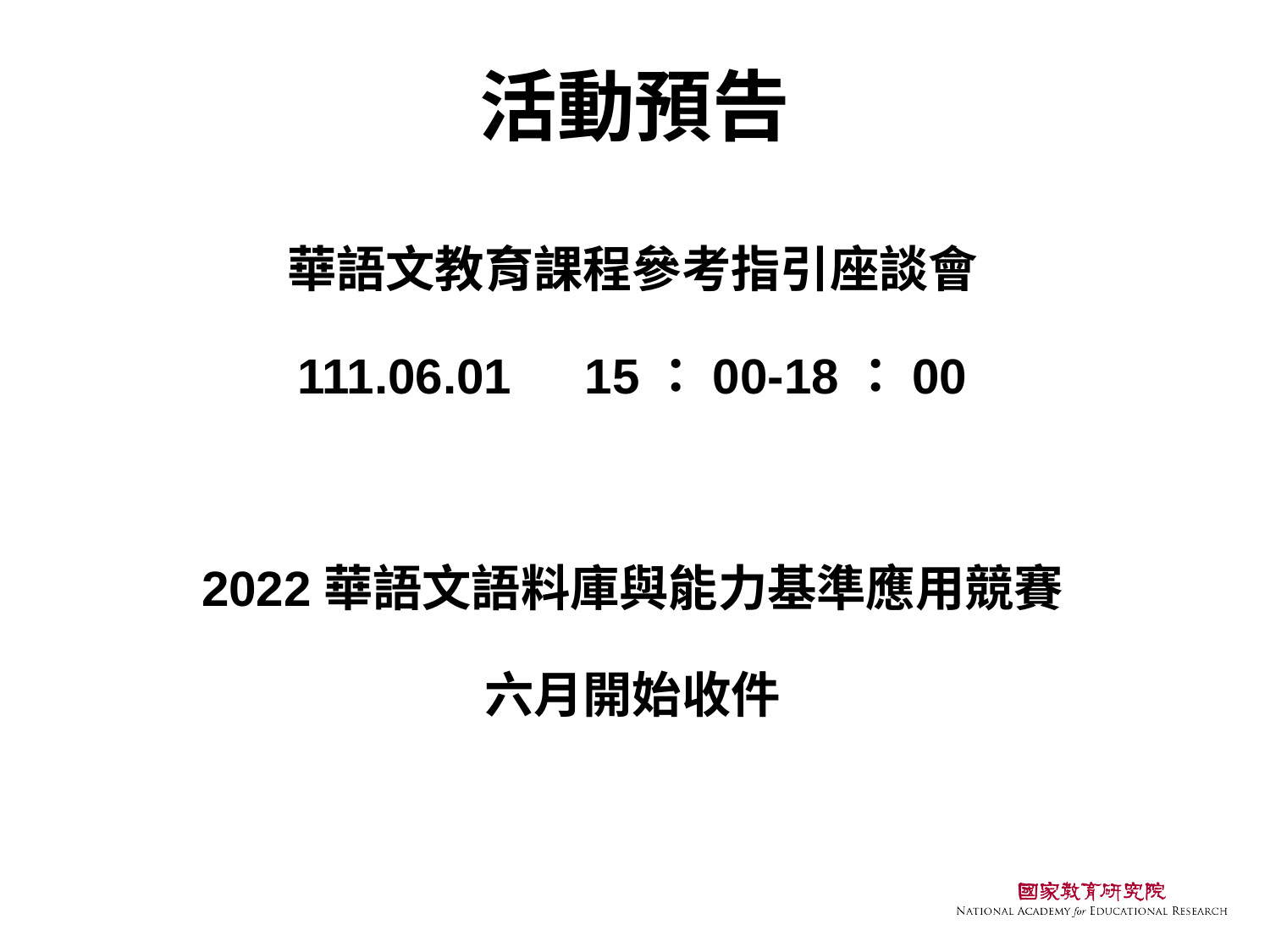

# 活動預告
華語文教育課程參考指引座談會
111.06.01　15：00-18：00

2022華語文語料庫與能力基準應用競賽
六月開始收件